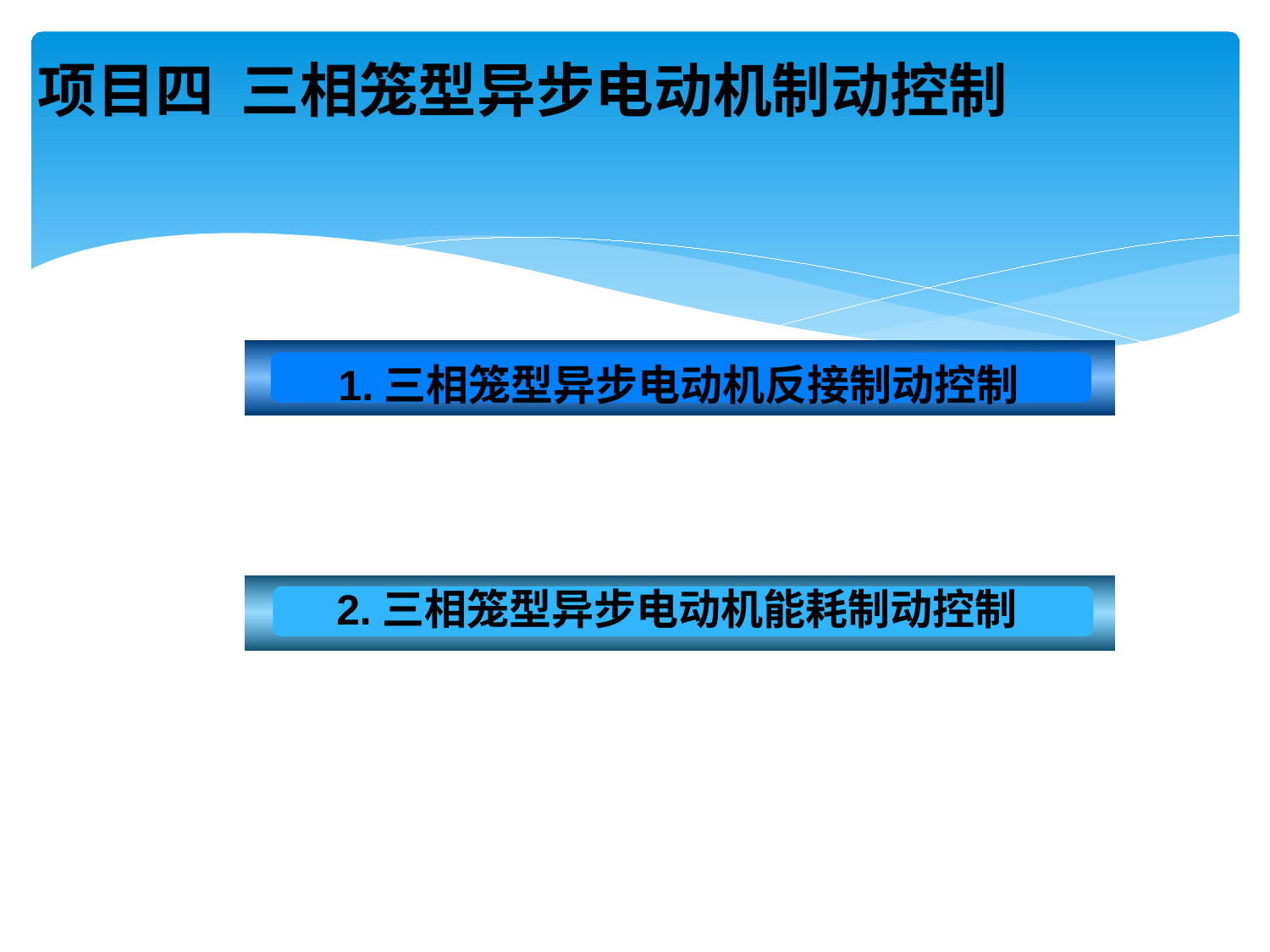

# 项目四  三相笼型异步电动机制动控制

 1.三相笼型异步电动机反接制动控制

 2.三相笼型异步电动机能耗制动控制